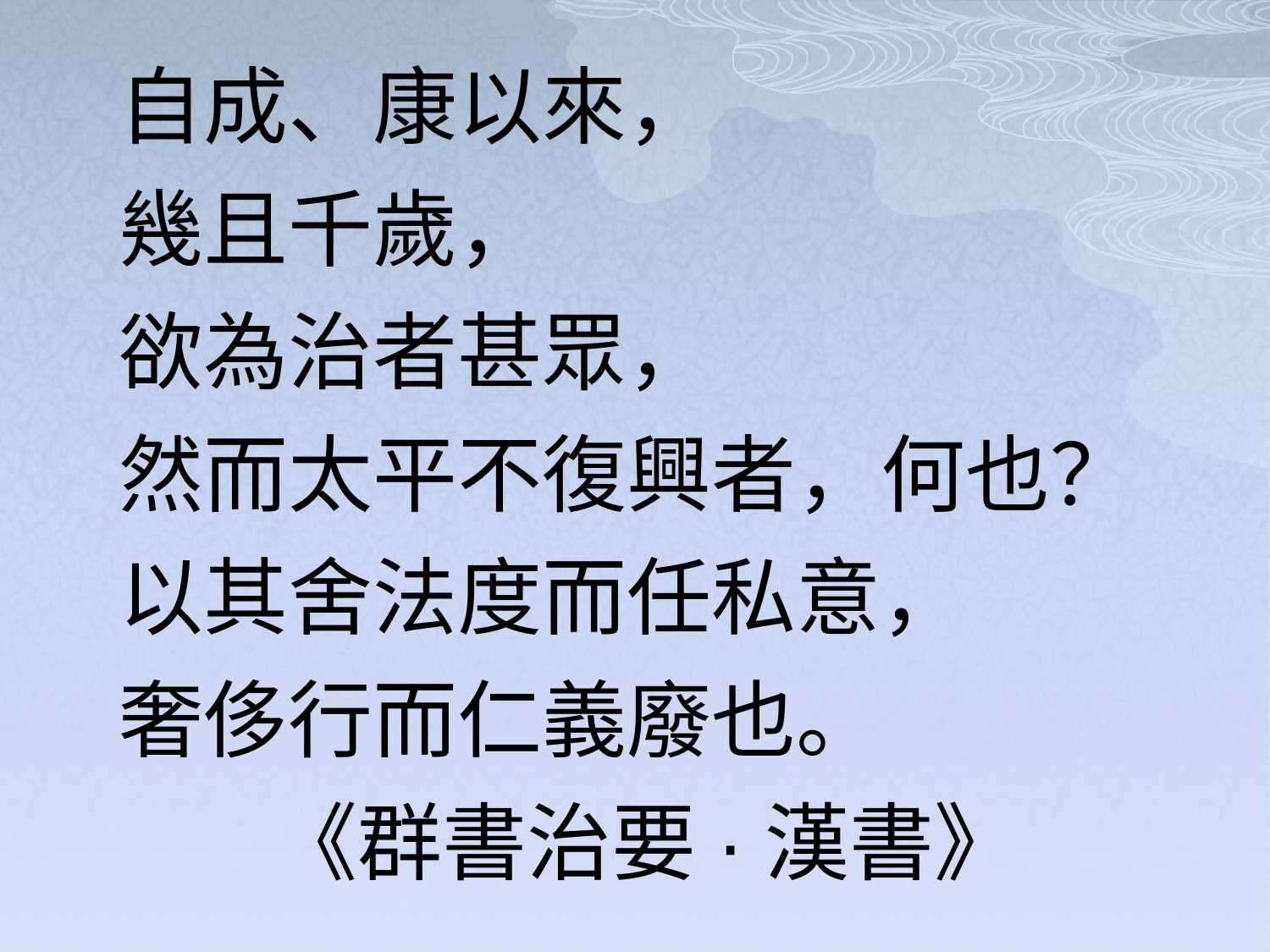

自成、康以來，
幾且千歲，
欲為治者甚眾，
然而太平不復興者，何也？
以其舍法度而任私意，
奢侈行而仁義廢也。
       《群書治要·漢書》